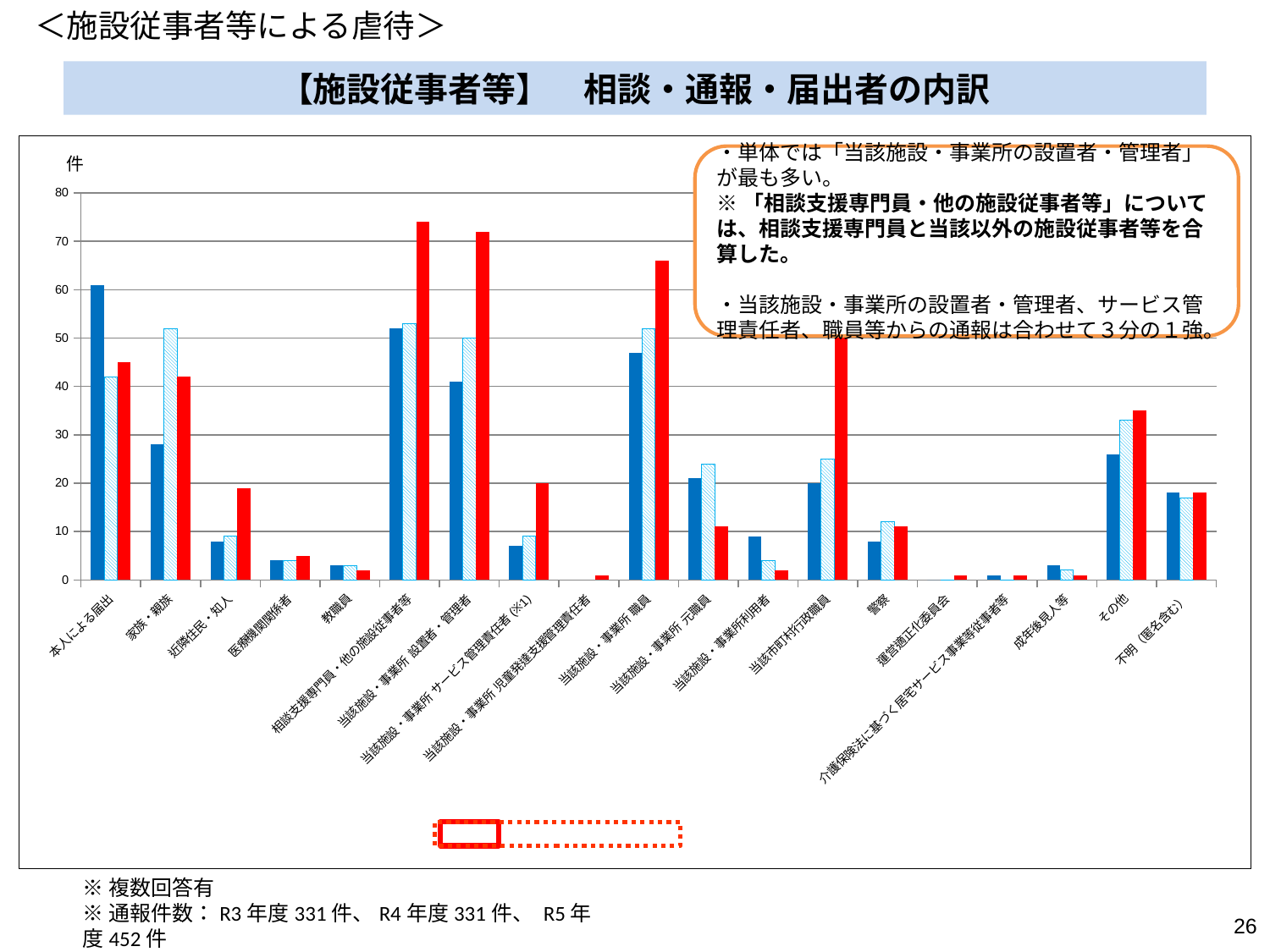

＜施設従事者等による虐待＞
# 【施設従事者等】　相談・通報・届出者の内訳

### Chart

| Category | R3 | R4 | R5 |
|---|---|---|---|
| 本人による届出 | 61.0 | 42.0 | 45.0 |
| 家族・親族 | 28.0 | 52.0 | 42.0 |
| 近隣住民・知人 | 8.0 | 9.0 | 19.0 |
| 医療機関関係者 | 4.0 | 4.0 | 5.0 |
| 教職員 | 3.0 | 3.0 | 2.0 |
| 相談支援専門員・他の施設従事者等 | 52.0 | 53.0 | 74.0 |
| 当該施設・事業所 設置者・管理者 | 41.0 | 50.0 | 72.0 |
| 当該施設・事業所 サービス管理責任者(※1) | 7.0 | 9.0 | 20.0 |
| 当該施設・事業所 児童発達支援管理責任者 | None | None | 1.0 |
| 当該施設・事業所 職員 | 47.0 | 52.0 | 66.0 |
| 当該施設・事業所 元職員 | 21.0 | 24.0 | 11.0 |
| 当該施設・事業所利用者 | 9.0 | 4.0 | 2.0 |
| 当該市町村行政職員 | 20.0 | 25.0 | 51.0 |
| 警察 | 8.0 | 12.0 | 11.0 |
| 運営適正化委員会 | 0.0 | 0.0 | 1.0 |
| 介護保険法に基づく居宅サービス事業等従事者等 | 1.0 | 0.0 | 1.0 |
| 成年後見人等 | 3.0 | 2.0 | 1.0 |
| その他 | 26.0 | 33.0 | 35.0 |
| 不明（匿名含む） | 18.0 | 17.0 | 18.0 |
・単体では「当該施設・事業所の設置者・管理者」が最も多い。
※「相談支援専門員・他の施設従事者等」については、相談支援専門員と当該以外の施設従事者等を合算した。

・当該施設・事業所の設置者・管理者、サービス管理責任者、職員等からの通報は合わせて３分の１強。

※複数回答有
※通報件数：R3年度331件、R4年度331件、 R5年度452件
26